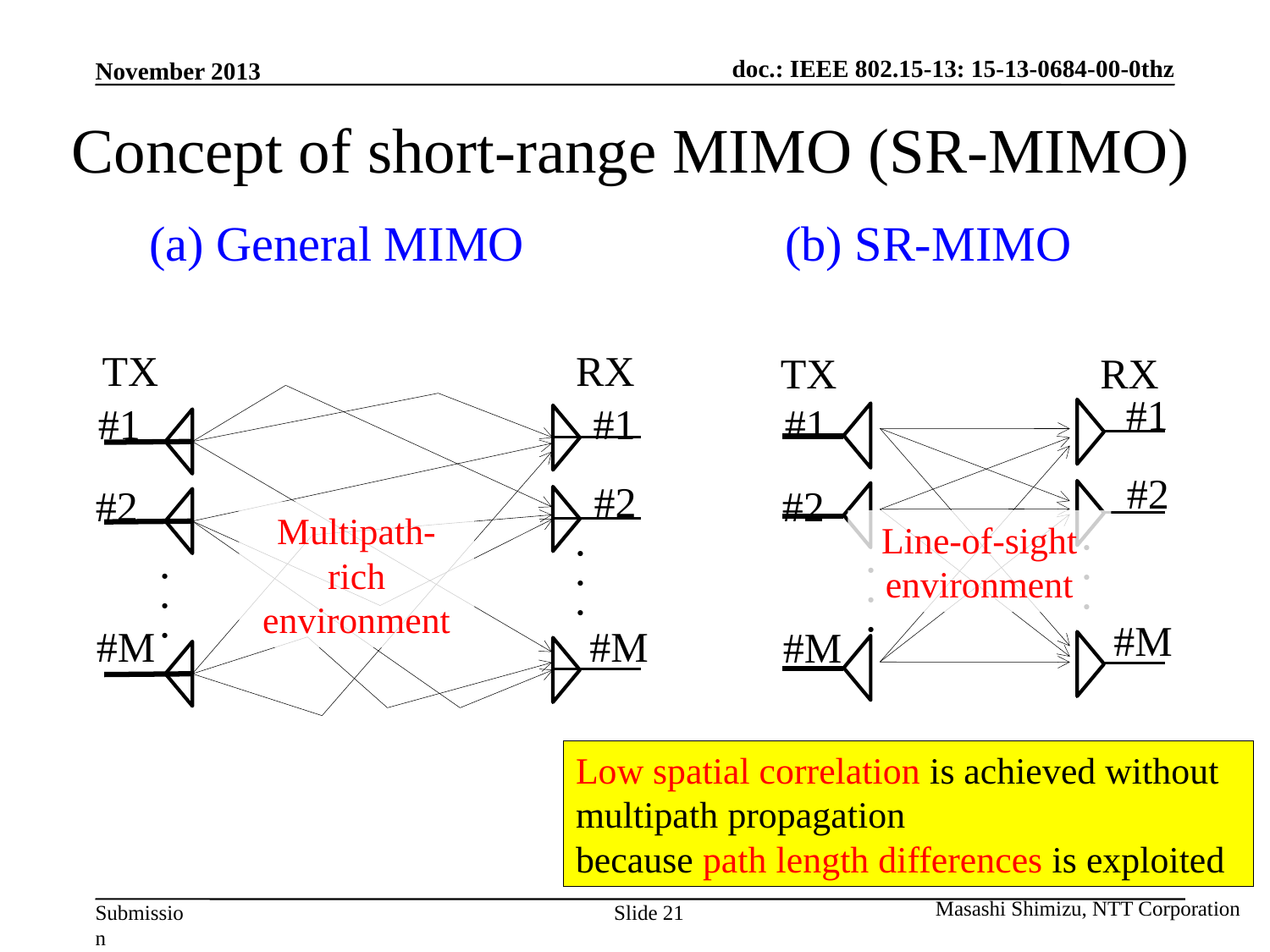

November 2013
# Concept of short-range MIMO (SR-MIMO)
(a) General MIMO
(b) SR-MIMO
TX
RX
#1
#1

#2
#2
Multipath-rich
environment

・
・
・
・
・
・
#M
#M

TX
RX
#1
#1

#2
#2

Line-of-sight
environment
・
・
・
・
・
・
#M
#M

Low spatial correlation is achieved without multipath propagation
because path length differences is exploited
Slide 21